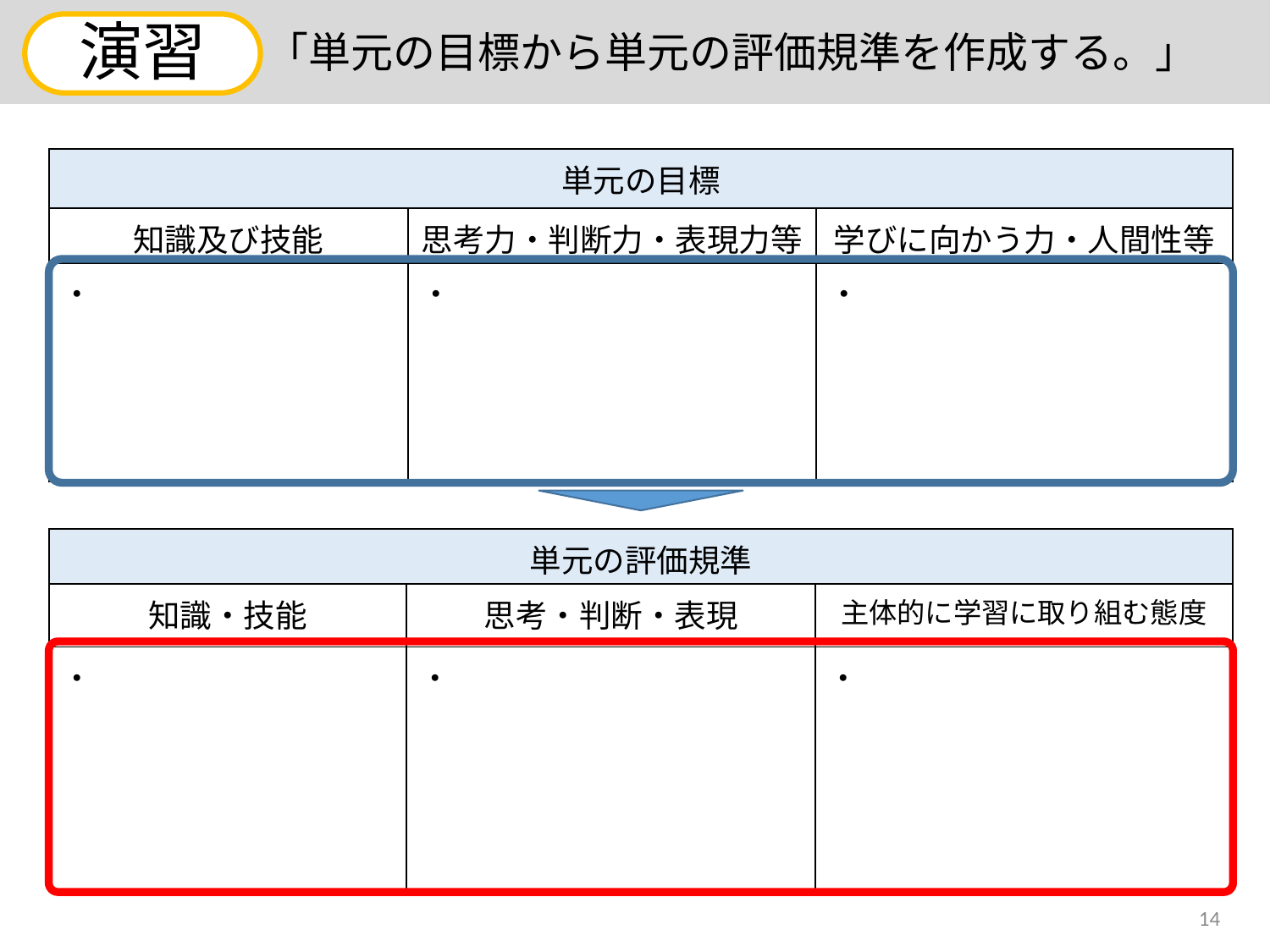

「単元の目標から単元の評価規準を作成する。」
演習

| 単元の目標 |  |  |
| --- | --- | --- |
| 知識及び技能 | 思考力・判断力・表現力等 | 学びに向かう力・人間性等 |
| ・ | ・ | ・ |

| 単元の評価規準 |  |  |
| --- | --- | --- |
| 知識・技能 | 思考・判断・表現 | 主体的に学習に取り組む態度 |
| ・ | ・ | ・ |

14